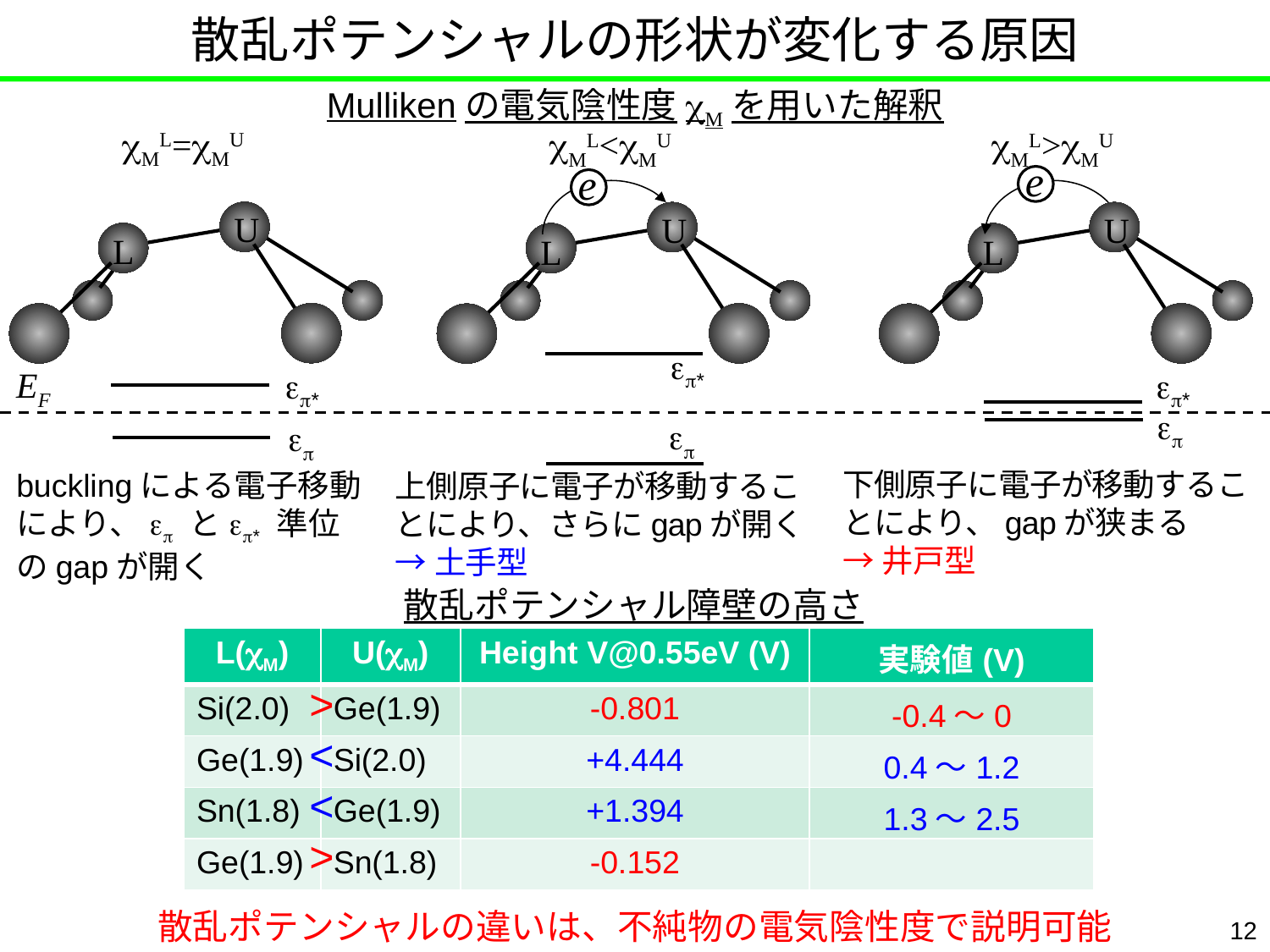

# 散乱ポテンシャルの形状が変化する原因
Mullikenの電気陰性度χMを用いた解釈
χML=χMU
χML<χMU
χML>χMU
e

e

U
U
U

L
L
L

επ*
EF
επ*
επ*
επ
επ
επ
下側原子に電子が移動することにより、gapが狭まる
→井戸型
bucklingによる電子移動により、επ とεπ* 準位のgapが開く
上側原子に電子が移動することにより、さらにgapが開く
→土手型
散乱ポテンシャル障壁の高さ
| L(χM) | U(χM) | Height V@0.55eV (V) | 実験値(V) |
| --- | --- | --- | --- |
| Si(2.0) | Ge(1.9) | -0.801 | -0.4～0 |
| Ge(1.9) | Si(2.0) | +4.444 | 0.4～1.2 |
| Sn(1.8) | Ge(1.9) | +1.394 | 1.3～2.5 |
| Ge(1.9) | Sn(1.8) | -0.152 |  |
>
<
<
>

散乱ポテンシャルの違いは、不純物の電気陰性度で説明可能
12